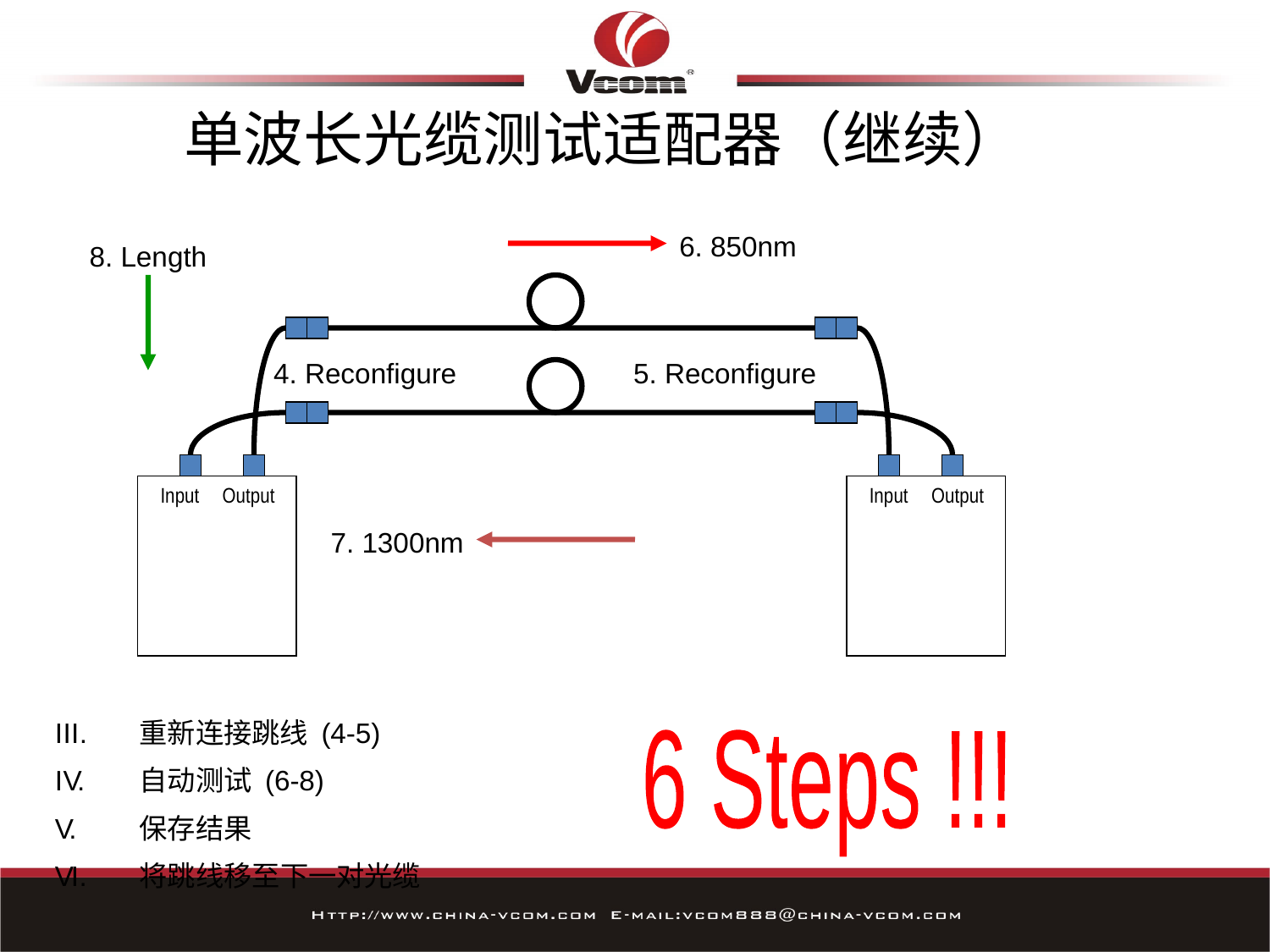

# 单波长光缆测试适配器（继续）
6. 850nm
8. Length

4. Reconfigure
5. Reconfigure

Input
Output

Input
Output
7. 1300nm

重新连接跳线 (4-5)
自动测试 (6-8)
保存结果
将跳线移至下一对光缆
6 Steps !!!